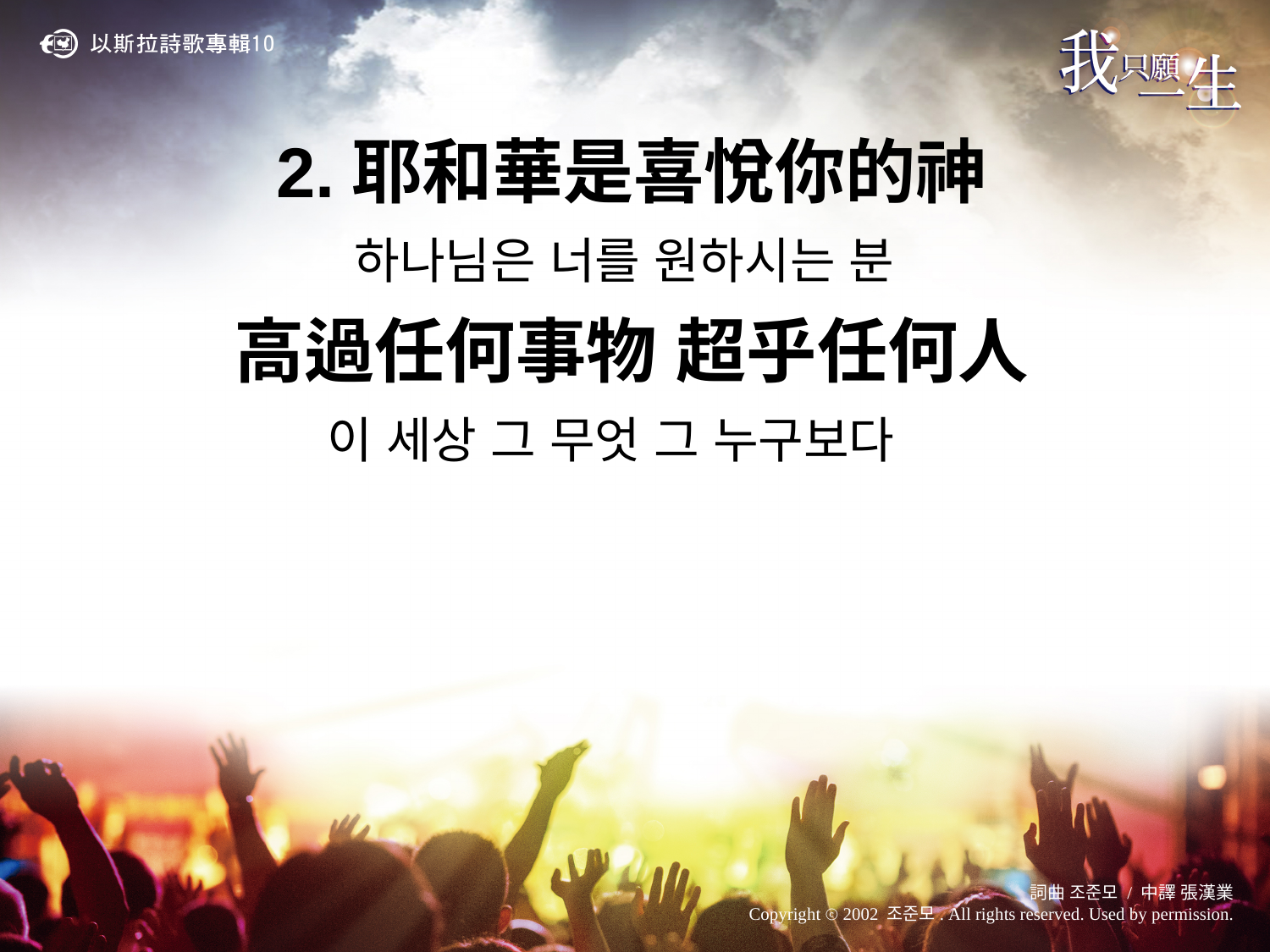

2.耶和華是喜悅你的神
하나님은 너를 원하시는 분
高過任何事物 超乎任何人
이 세상 그 무엇 그 누구보다
詞曲 조준모 / 中譯 張漢業
Copyright ⓒ 2002 조준모. All rights reserved. Used by permission.